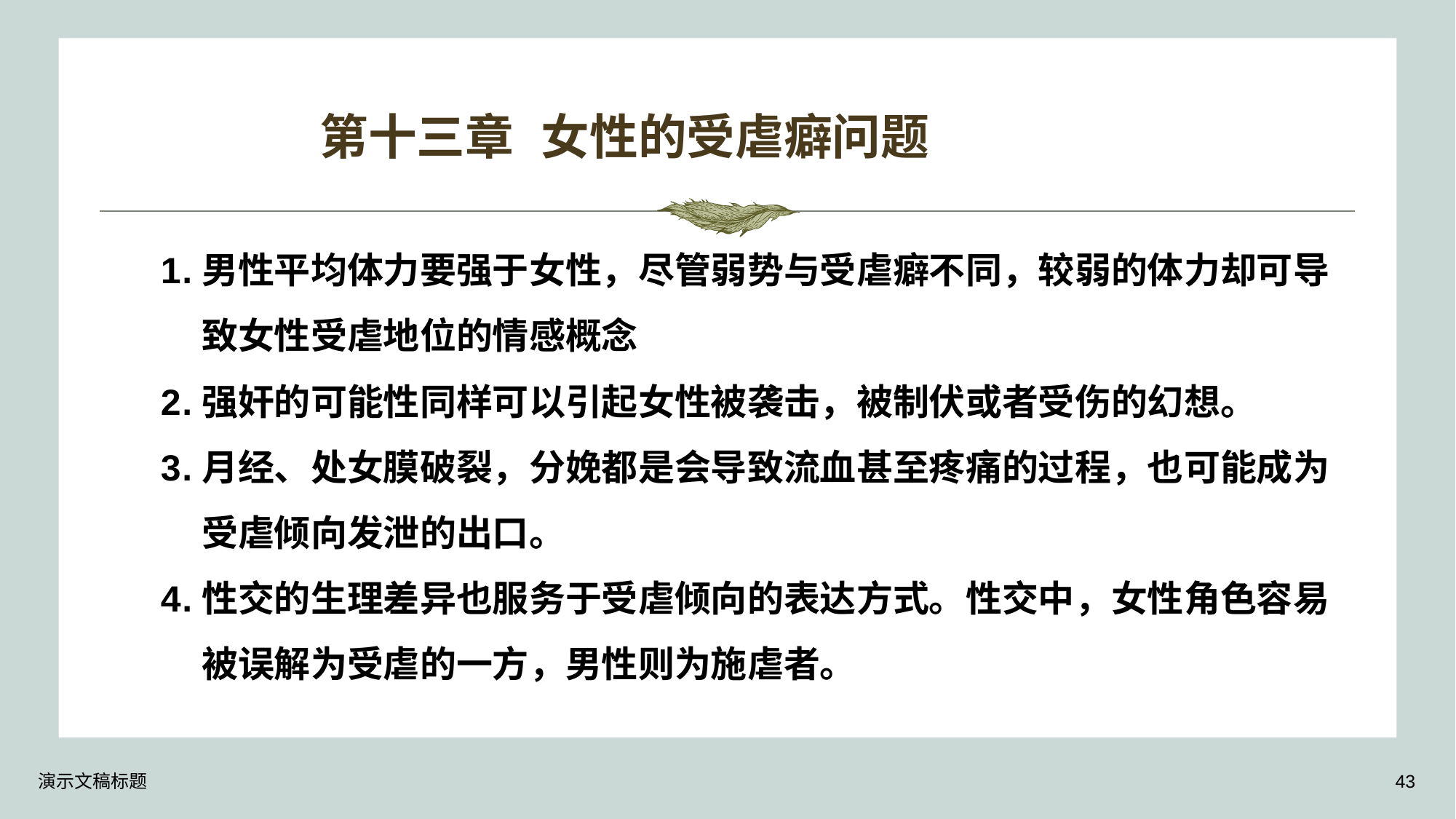

# 第十三章  女性的受虐癖问题
男性平均体力要强于女性，尽管弱势与受虐癖不同，较弱的体力却可导致女性受虐地位的情感概念
强奸的可能性同样可以引起女性被袭击，被制伏或者受伤的幻想。
月经、处女膜破裂，分娩都是会导致流血甚至疼痛的过程，也可能成为受虐倾向发泄的出口。
性交的生理差异也服务于受虐倾向的表达方式。性交中，女性角色容易被误解为受虐的一方，男性则为施虐者。
演示文稿标题
43